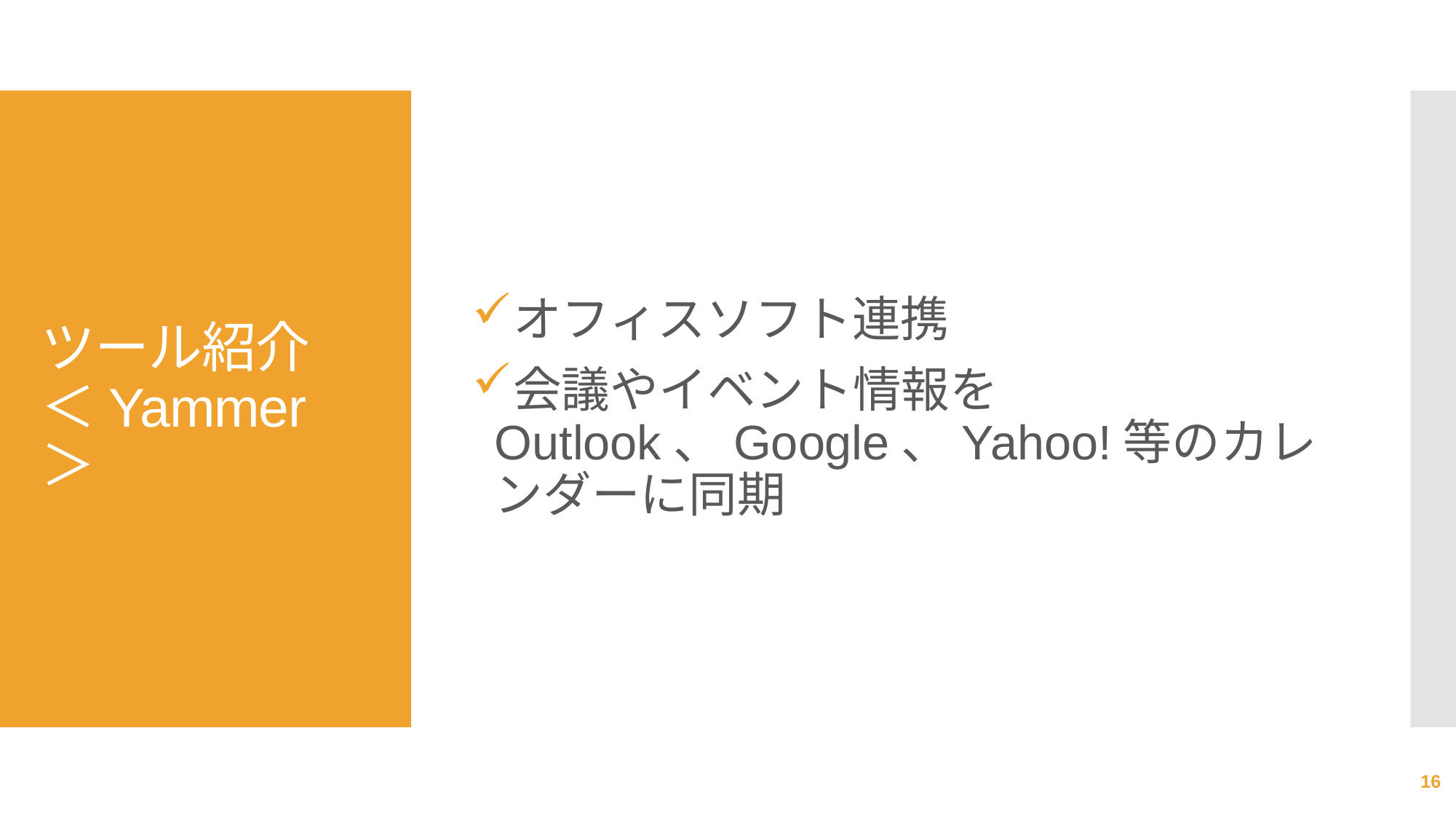

オフィスソフト連携
会議やイベント情報をOutlook、Google、Yahoo!等のカレンダーに同期
# ツール紹介 ＜Yammer＞
16